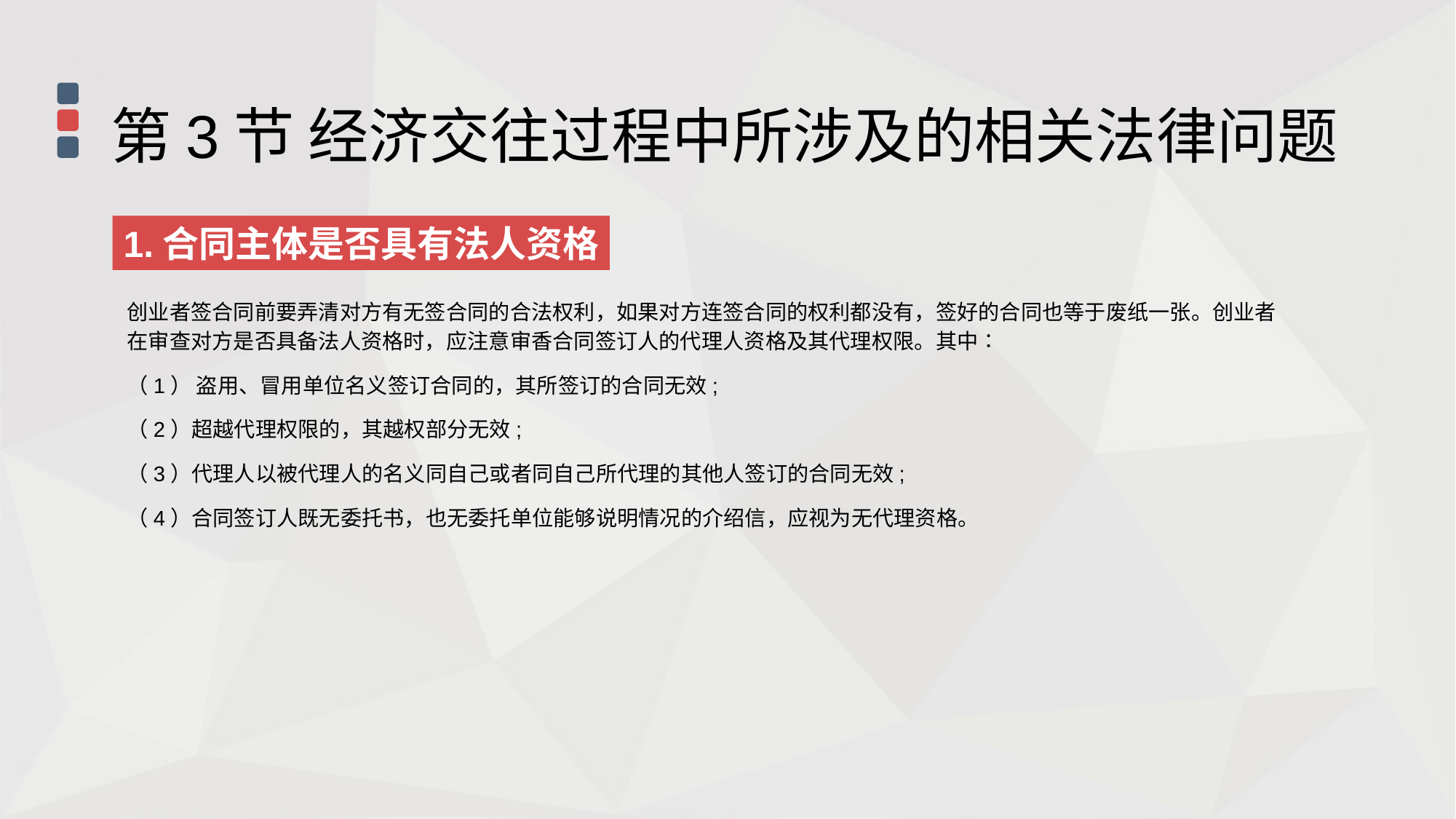

第3节 经济交往过程中所涉及的相关法律问题
1.合同主体是否具有法人资格
创业者签合同前要弄清对方有无签合同的合法权利，如果对方连签合同的权利都没有，签好的合同也等于废纸一张。创业者在审查对方是否具备法人资格时，应注意审香合同签订人的代理人资格及其代理权限。其中∶
（1） 盗用、冒用单位名义签订合同的，其所签订的合同无效;
（2）超越代理权限的，其越权部分无效;
（3）代理人以被代理人的名义同自己或者同自己所代理的其他人签订的合同无效;
（4）合同签订人既无委托书，也无委托单位能够说明情况的介绍信，应视为无代理资格。